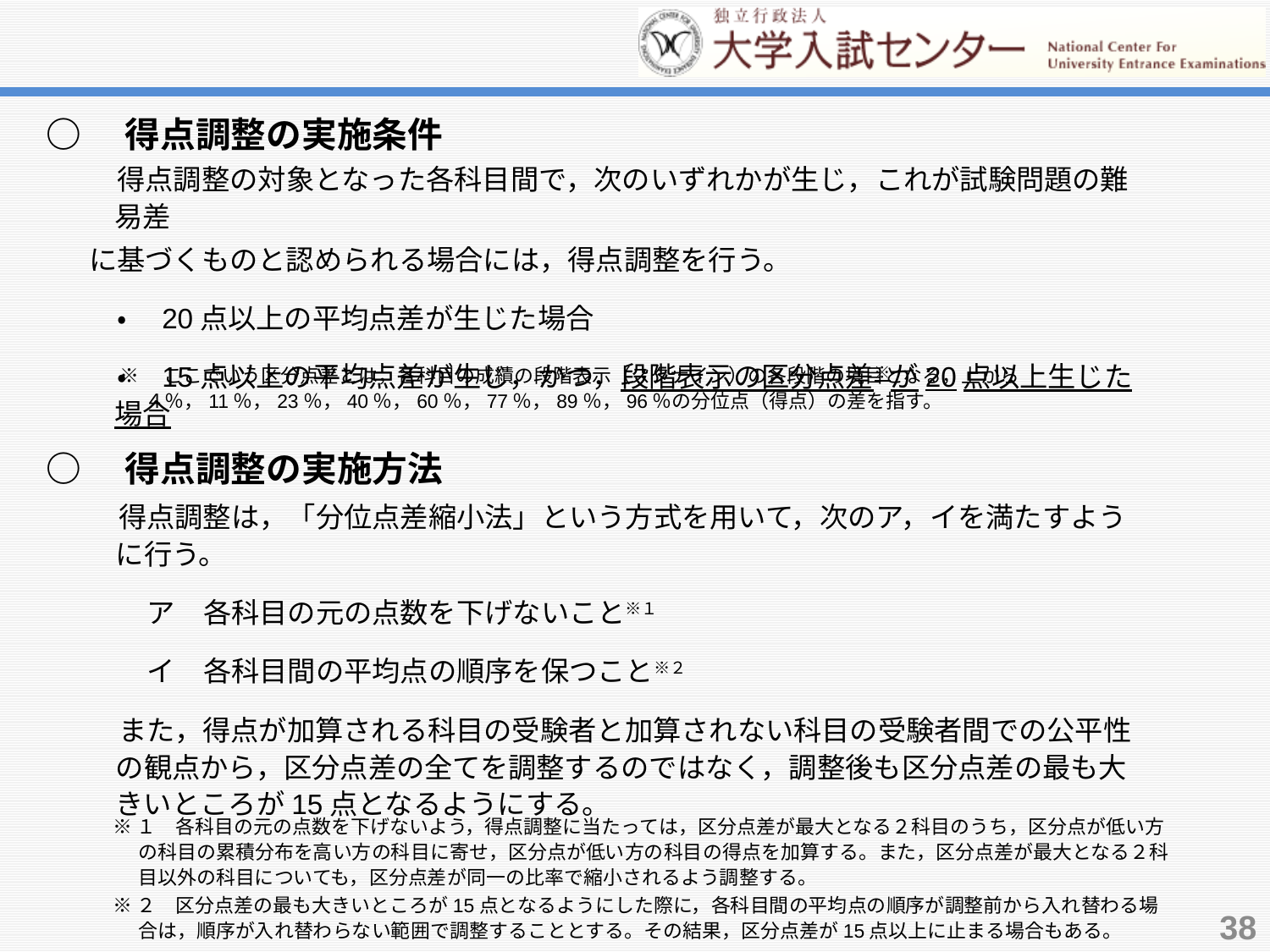

○　得点調整の実施条件
　得点調整の対象となった各科目間で，次のいずれかが生じ，これが試験問題の難易差
に基づくものと認められる場合には，得点調整を行う。
　・　20点以上の平均点差が生じた場合
　・　15点以上の平均点差が生じ，かつ，段階表示の区分点差※が20点以上生じた場合
※　ここでいう区分点差とは，各科目の成績の段階表示（スタナイン）の各段階の境目となる，上から４％，11％，23％，40％，60％，77％，89％，96％の分位点（得点）の差を指す。
○　得点調整の実施方法
　得点調整は，「分位点差縮小法」という方式を用いて，次のア，イを満たすように行う。
　　ア　各科目の元の点数を下げないこと※１
　　イ　各科目間の平均点の順序を保つこと※２
　また，得点が加算される科目の受験者と加算されない科目の受験者間での公平性の観点から，区分点差の全てを調整するのではなく，調整後も区分点差の最も大きいところが15点となるようにする。

※１　各科目の元の点数を下げないよう，得点調整に当たっては，区分点差が最大となる２科目のうち，区分点が低い方の科目の累積分布を高い方の科目に寄せ，区分点が低い方の科目の得点を加算する。また，区分点差が最大となる２科目以外の科目についても，区分点差が同一の比率で縮小されるよう調整する。
※２　区分点差の最も大きいところが15点となるようにした際に，各科目間の平均点の順序が調整前から入れ替わる場合は，順序が入れ替わらない範囲で調整することとする。その結果，区分点差が15点以上に止まる場合もある。
38